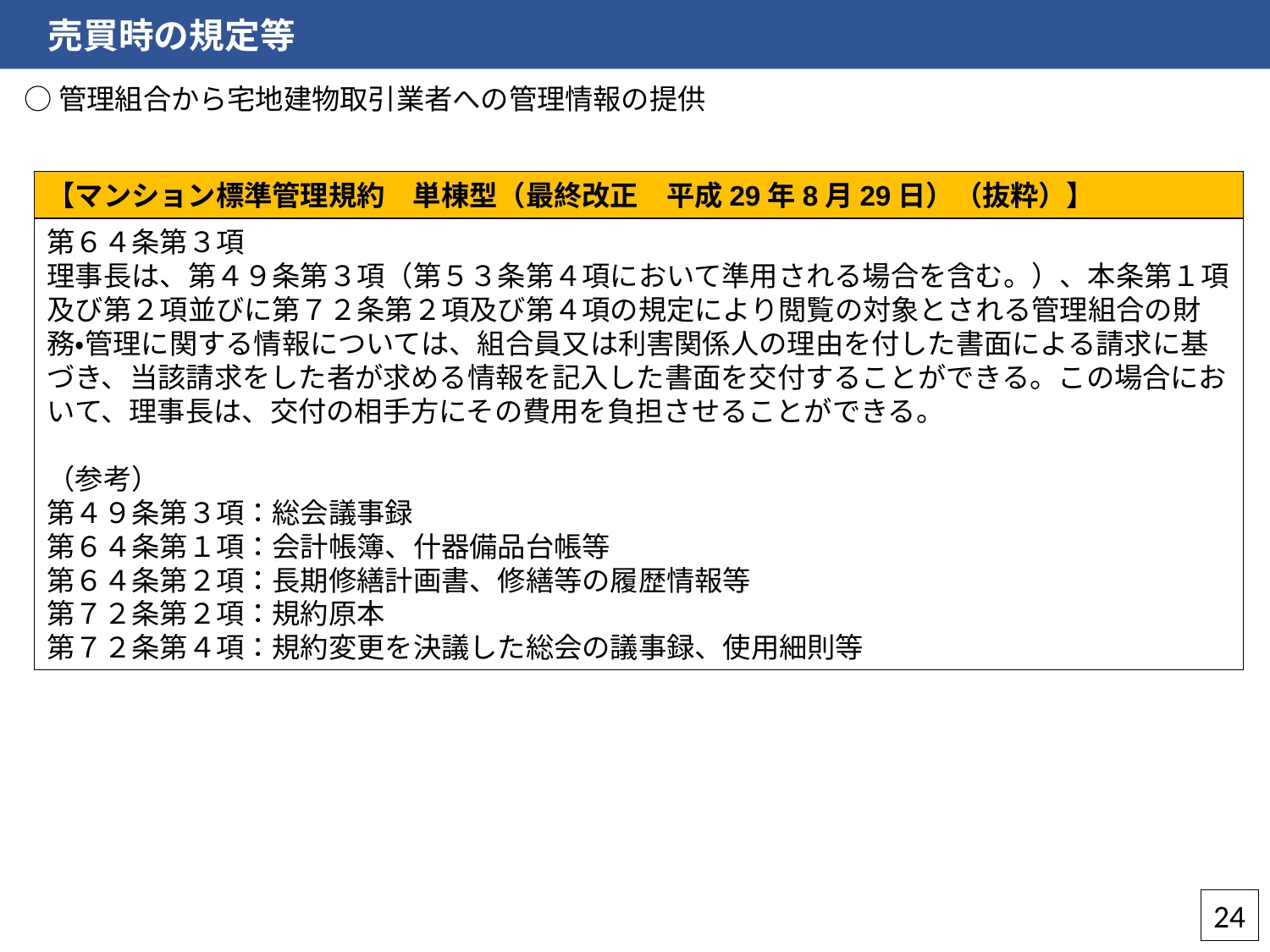

売買時の規定等
○管理組合から宅地建物取引業者への管理情報の提供
【マンション標準管理規約　単棟型（最終改正　平成29年8月29日）（抜粋）】
第６４条第３項
理事長は、第４９条第３項（第５３条第４項において準用される場合を含む。）、本条第１項及び第２項並びに第７２条第２項及び第４項の規定により閲覧の対象とされる管理組合の財務・管理に関する情報については、組合員又は利害関係人の理由を付した書面による請求に基づき、当該請求をした者が求める情報を記入した書面を交付することができる。この場合において、理事長は、交付の相手方にその費用を負担させることができる。

（参考）
第４９条第３項：総会議事録
第６４条第１項：会計帳簿、什器備品台帳等
第６４条第２項：長期修繕計画書、修繕等の履歴情報等
第７２条第２項：規約原本
第７２条第４項：規約変更を決議した総会の議事録、使用細則等
24